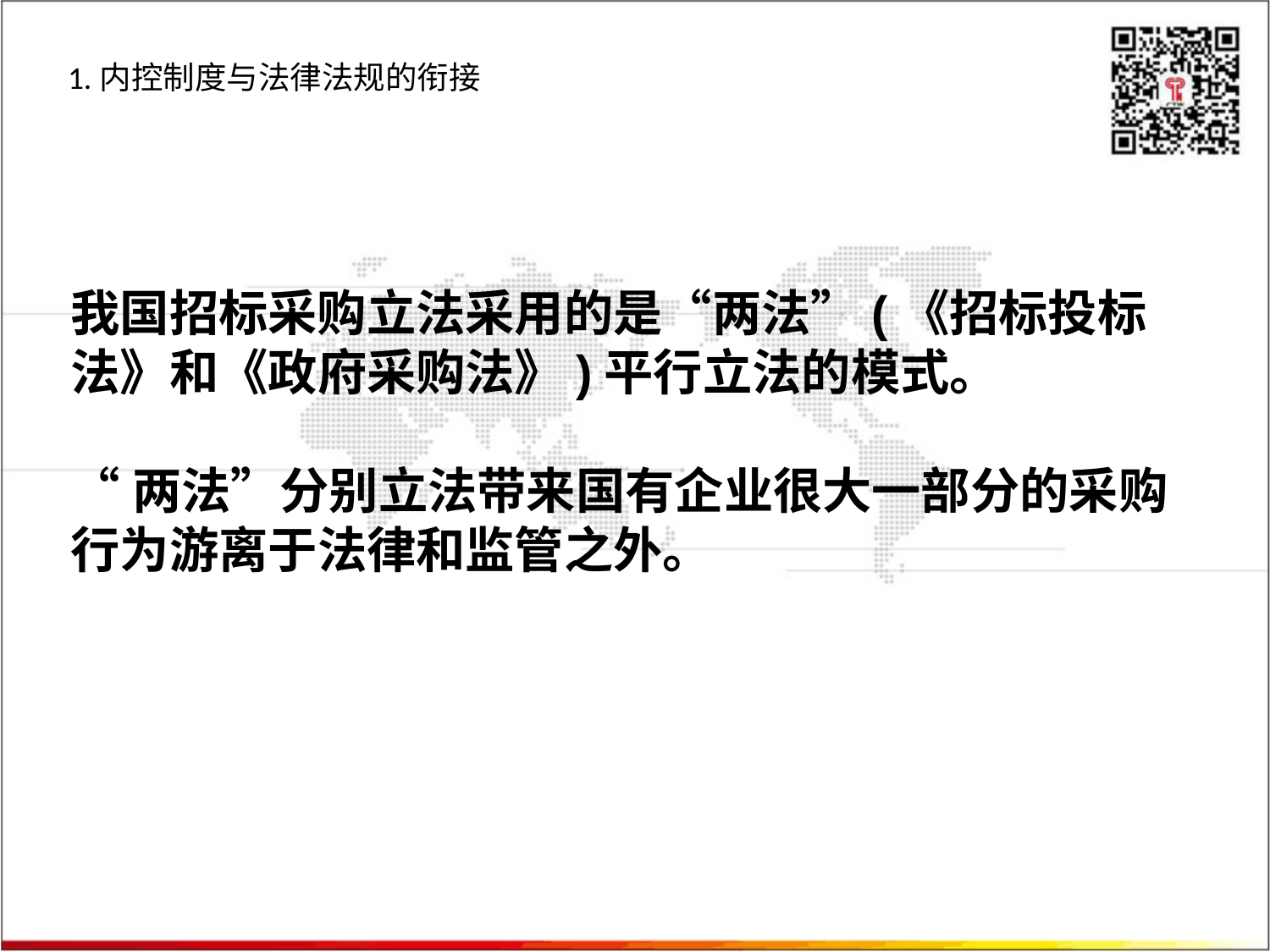

第7章   招标投标争议的解决
1.内控制度与法律法规的衔接标投标争议的解决
我国招标采购立法采用的是“两法”(《招标投标法》和《政府采购法》)平行立法的模式。

“两法”分别立法带来国有企业很大一部分的采购行为游离于法律和监管之外。